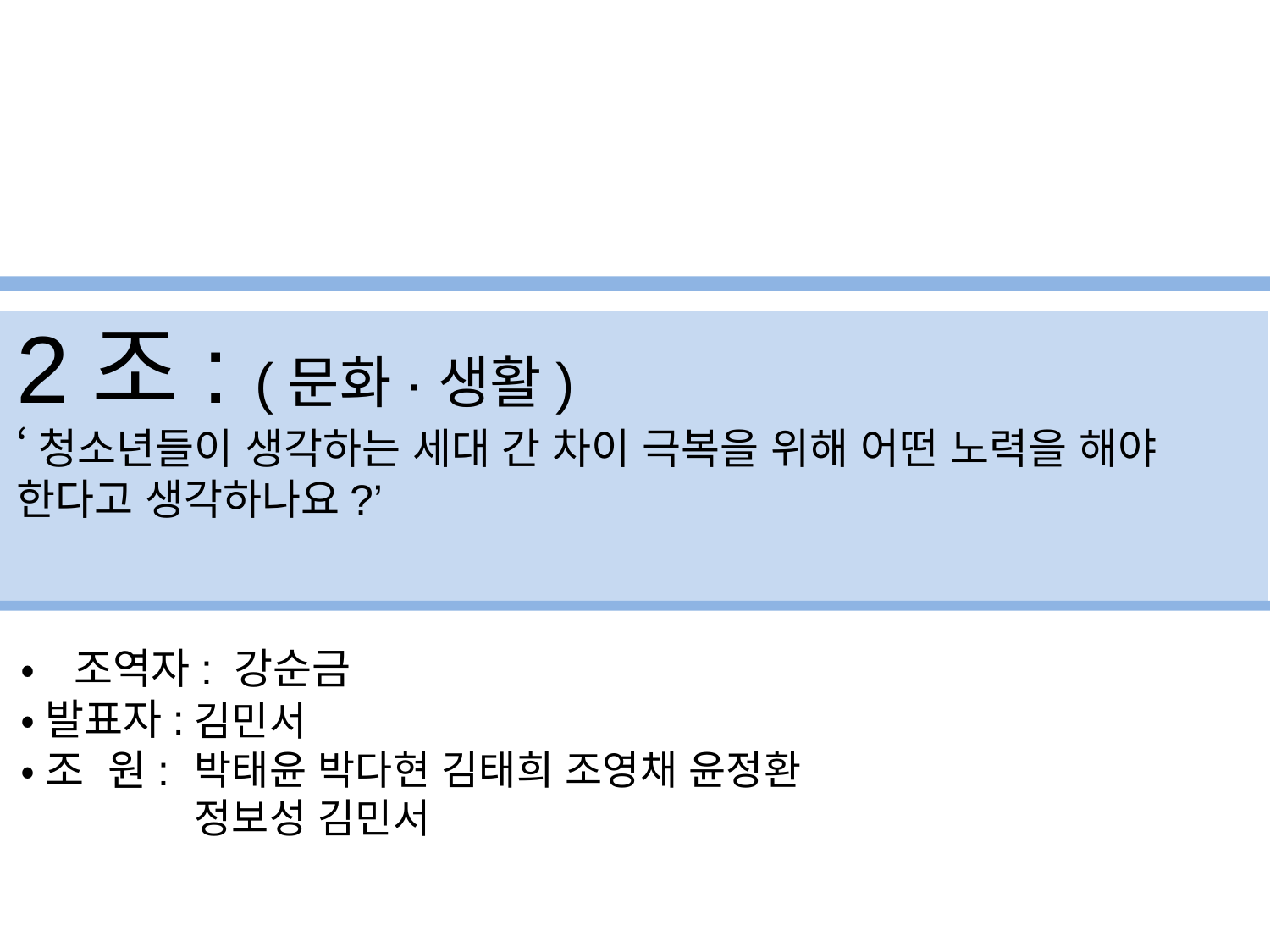

2조: (문화·생활)
‘청소년들이 생각하는 세대 간 차이 극복을 위해 어떤 노력을 해야 한다고 생각하나요?’

•조역자: 강순금
•발표자:
•조  원:

김민서
박태윤 박다현 김태희 조영채 윤정환
정보성 김민서